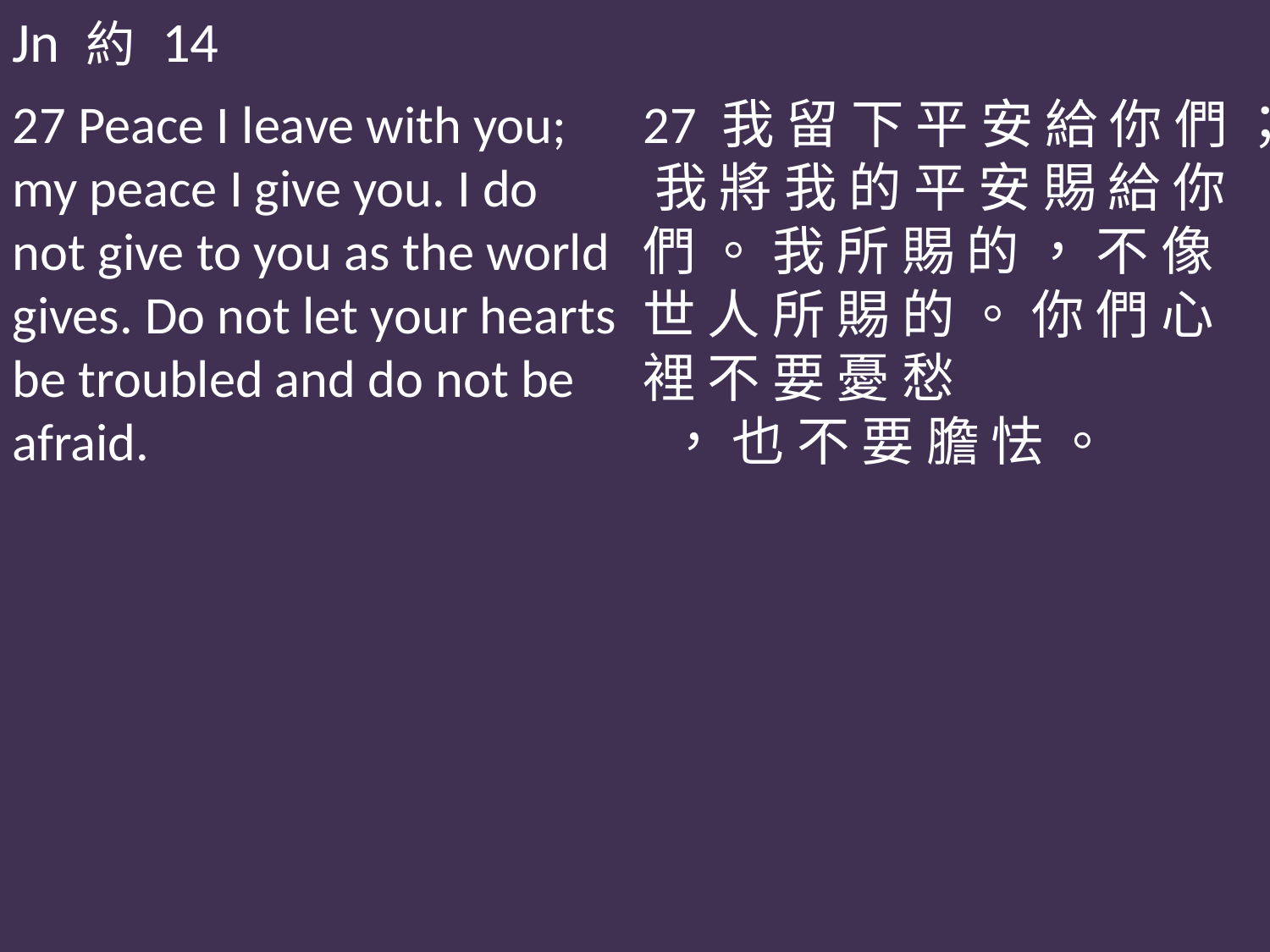

Jn 約 14
27 Peace I leave with you; my peace I give you. I do not give to you as the world gives. Do not let your hearts be troubled and do not be afraid.
27 我 留 下 平 安 給 你 們 ； 我 將 我 的 平 安 賜 給 你 們 。 我 所 賜 的 ， 不 像 世 人 所 賜 的 。 你 們 心 裡 不 要 憂 愁
 ， 也 不 要 膽 怯 。